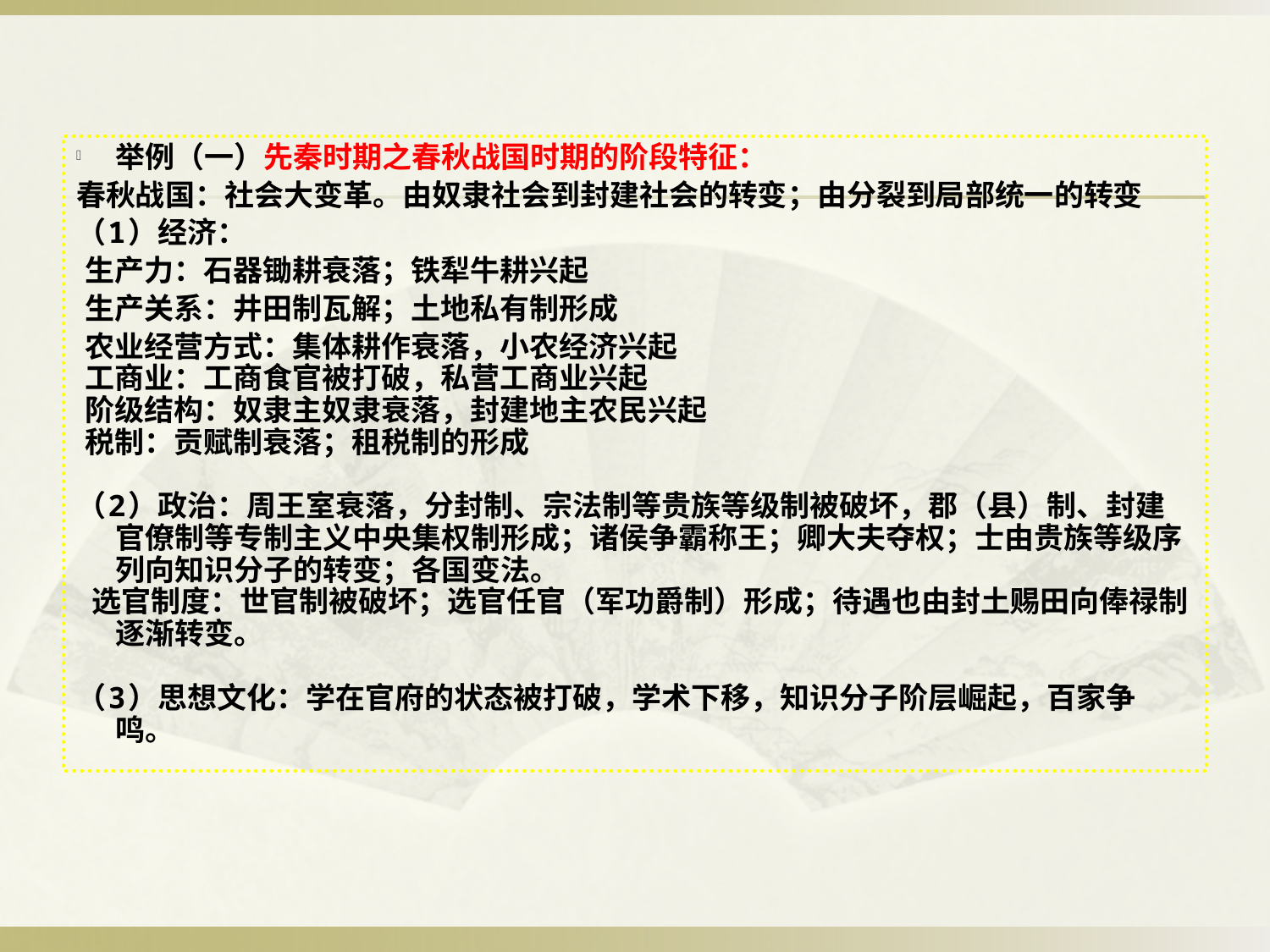

举例（一）先秦时期之春秋战国时期的阶段特征：
春秋战国：社会大变革。由奴隶社会到封建社会的转变；由分裂到局部统一的转变
（1）经济：
 生产力：石器锄耕衰落；铁犁牛耕兴起
 生产关系：井田制瓦解；土地私有制形成
 农业经营方式：集体耕作衰落，小农经济兴起
 工商业：工商食官被打破，私营工商业兴起
 阶级结构：奴隶主奴隶衰落，封建地主农民兴起
 税制：贡赋制衰落；租税制的形成

（2）政治：周王室衰落，分封制、宗法制等贵族等级制被破坏，郡（县）制、封建官僚制等专制主义中央集权制形成；诸侯争霸称王；卿大夫夺权；士由贵族等级序列向知识分子的转变；各国变法。
  选官制度：世官制被破坏；选官任官（军功爵制）形成；待遇也由封土赐田向俸禄制逐渐转变。

（3）思想文化：学在官府的状态被打破，学术下移，知识分子阶层崛起，百家争鸣。